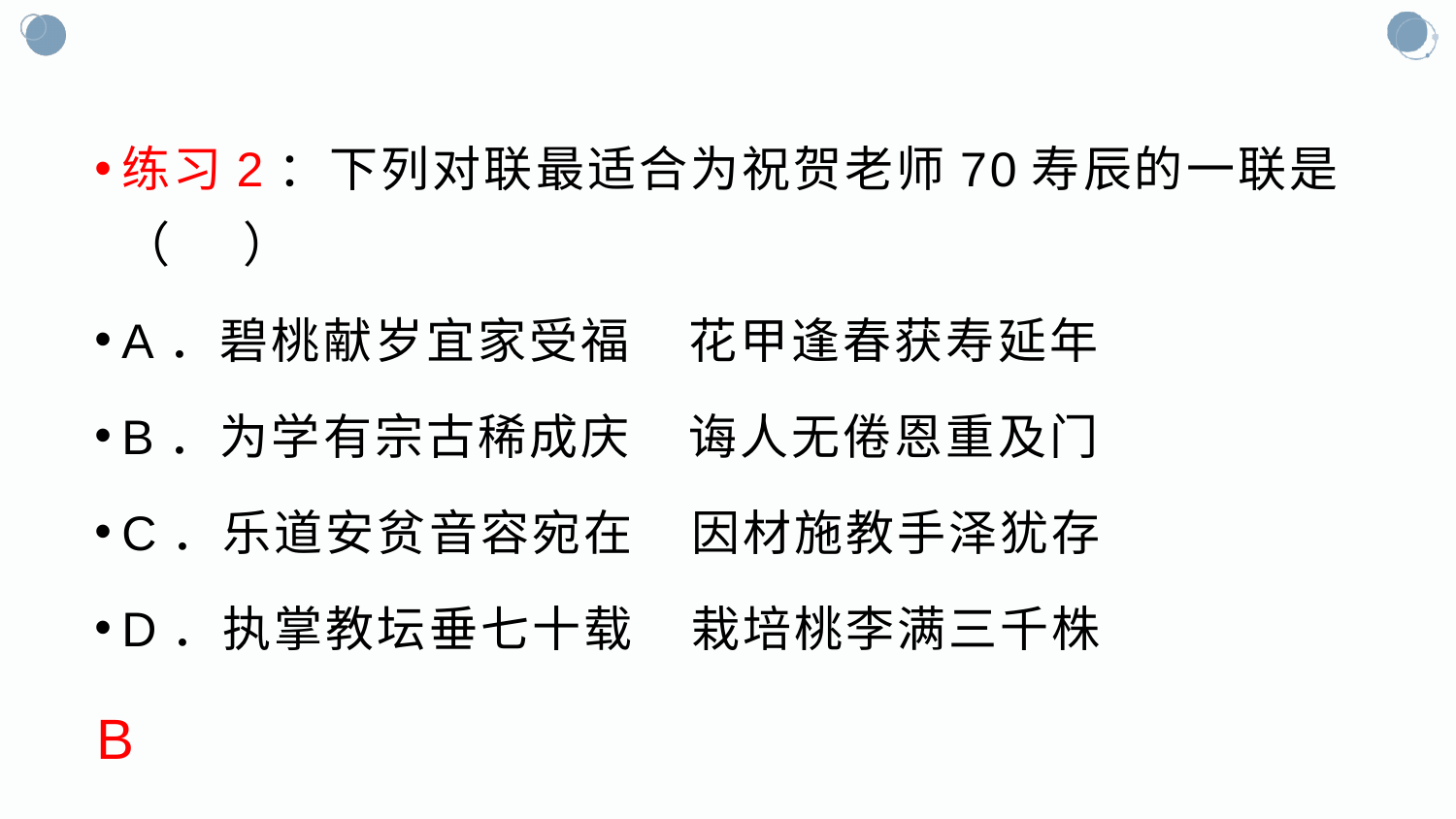

#
练习2：下列对联最适合为祝贺老师70寿辰的一联是（     ）
A．碧桃献岁宜家受福    花甲逢春获寿延年
B．为学有宗古稀成庆    诲人无倦恩重及门
C．乐道安贫音容宛在    因材施教手泽犹存
D．执掌教坛垂七十载    栽培桃李满三千株

B